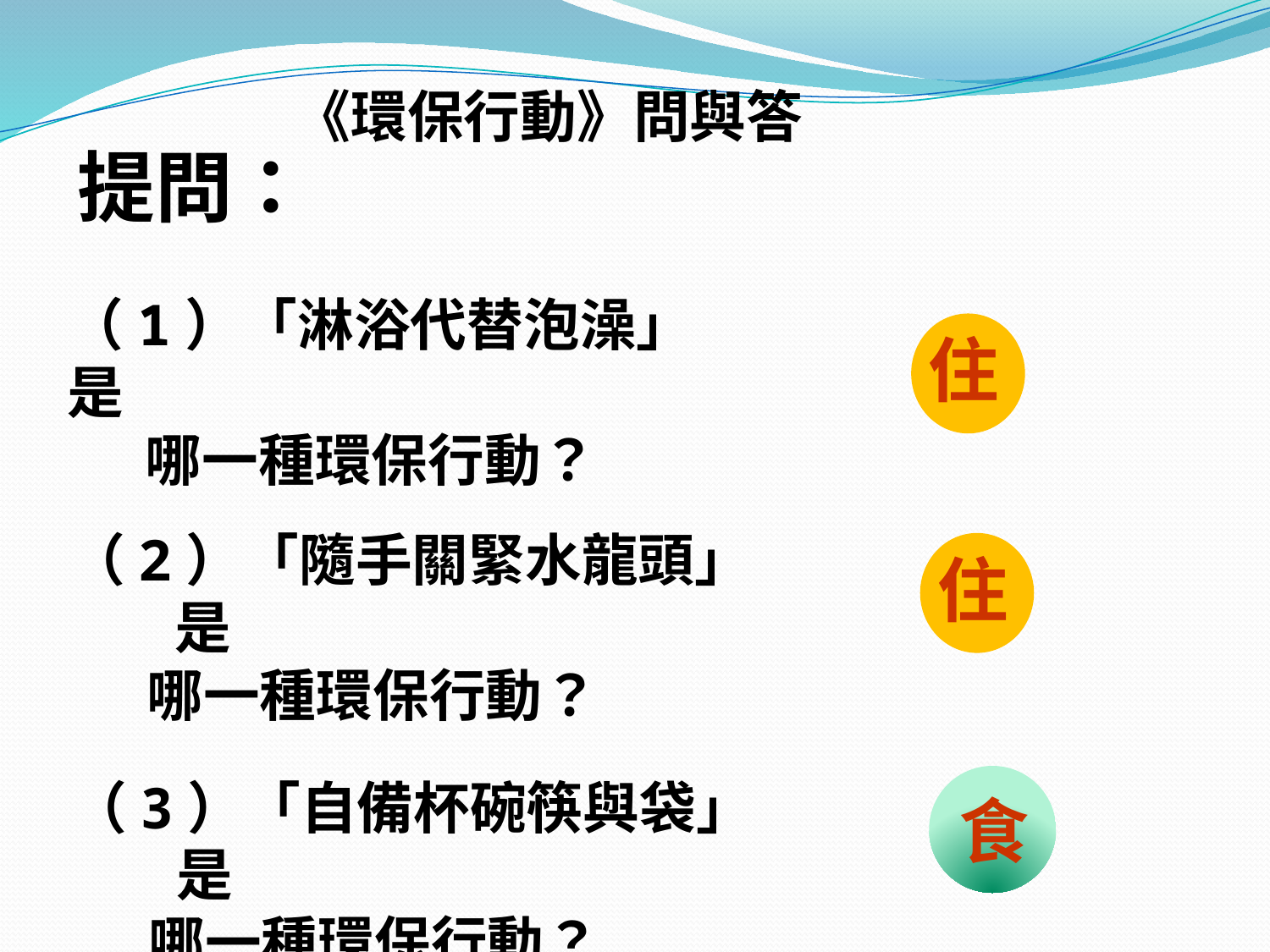

《環保行動》問與答
提問：

（1）「淋浴代替泡澡」是
     哪一種環保行動？

住
（2）「隨手關緊水龍頭」是
     哪一種環保行動？

住
（3）「自備杯碗筷與袋」是
     哪一種環保行動？

食